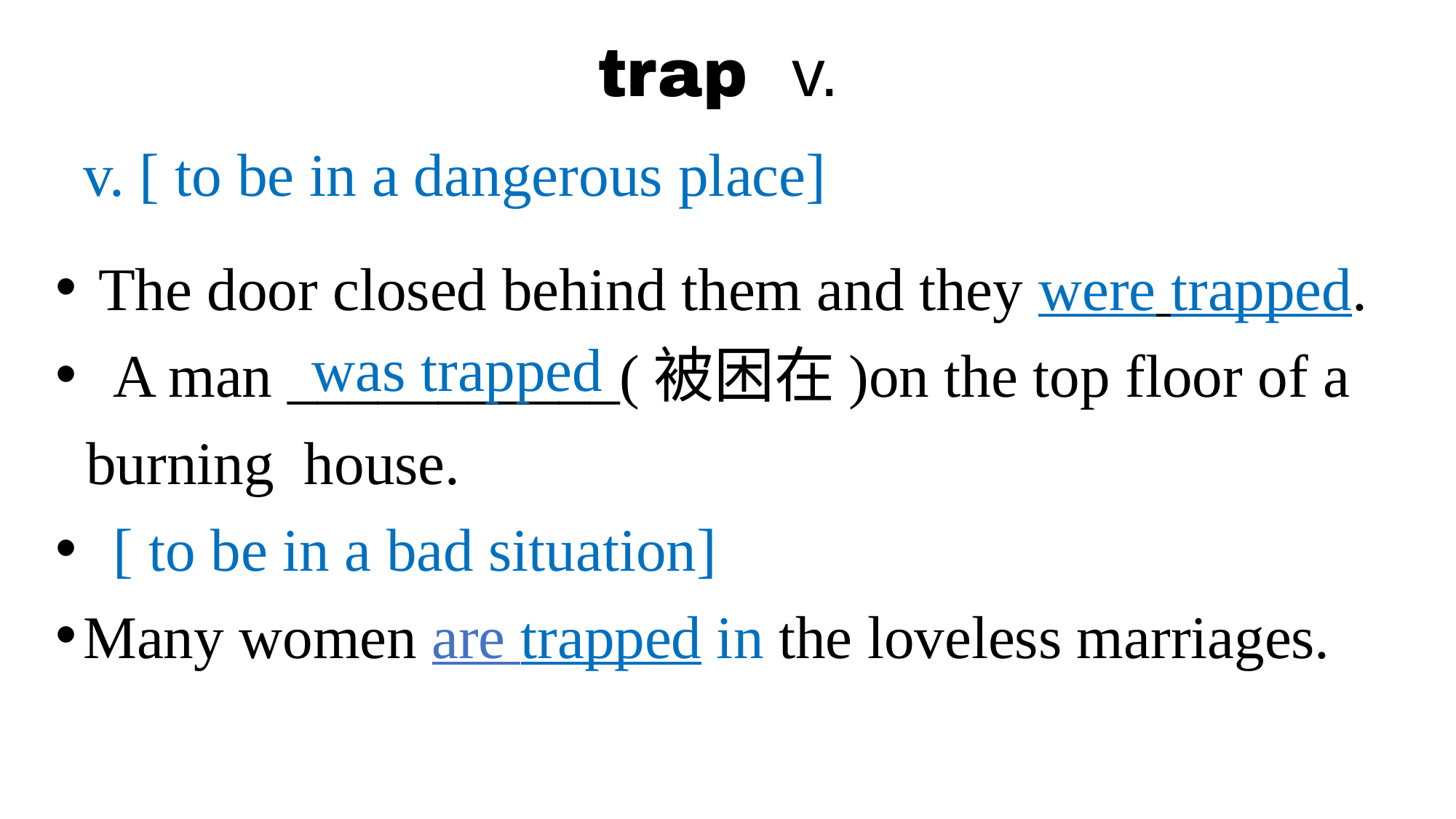

# trap  v.
v. [ to be in a dangerous place]

 The door closed behind them and they were trapped.
  A man ___________(被困在)on the top floor of a
  burning  house.
  [ to be in a bad situation]
Many women are trapped in the loveless marriages.

was trapped